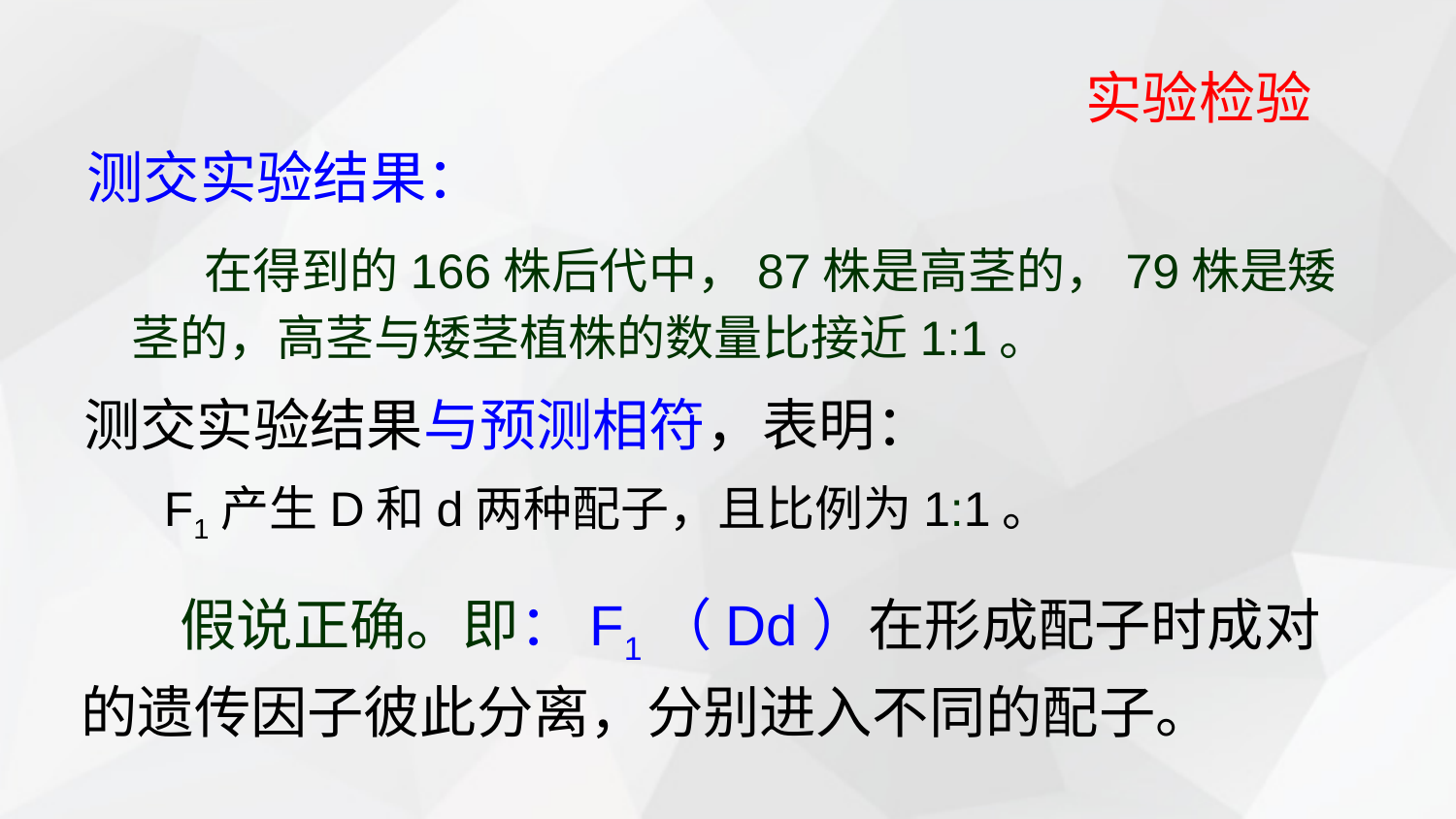

实验检验
测交实验结果：
在得到的166株后代中，87株是高茎的，79株是矮茎的，高茎与矮茎植株的数量比接近1:1。
测交实验结果与预测相符，表明：
F1产生D和d两种配子，且比例为1:1。
 假说正确。即：F1（Dd）在形成配子时成对的遗传因子彼此分离，分别进入不同的配子。